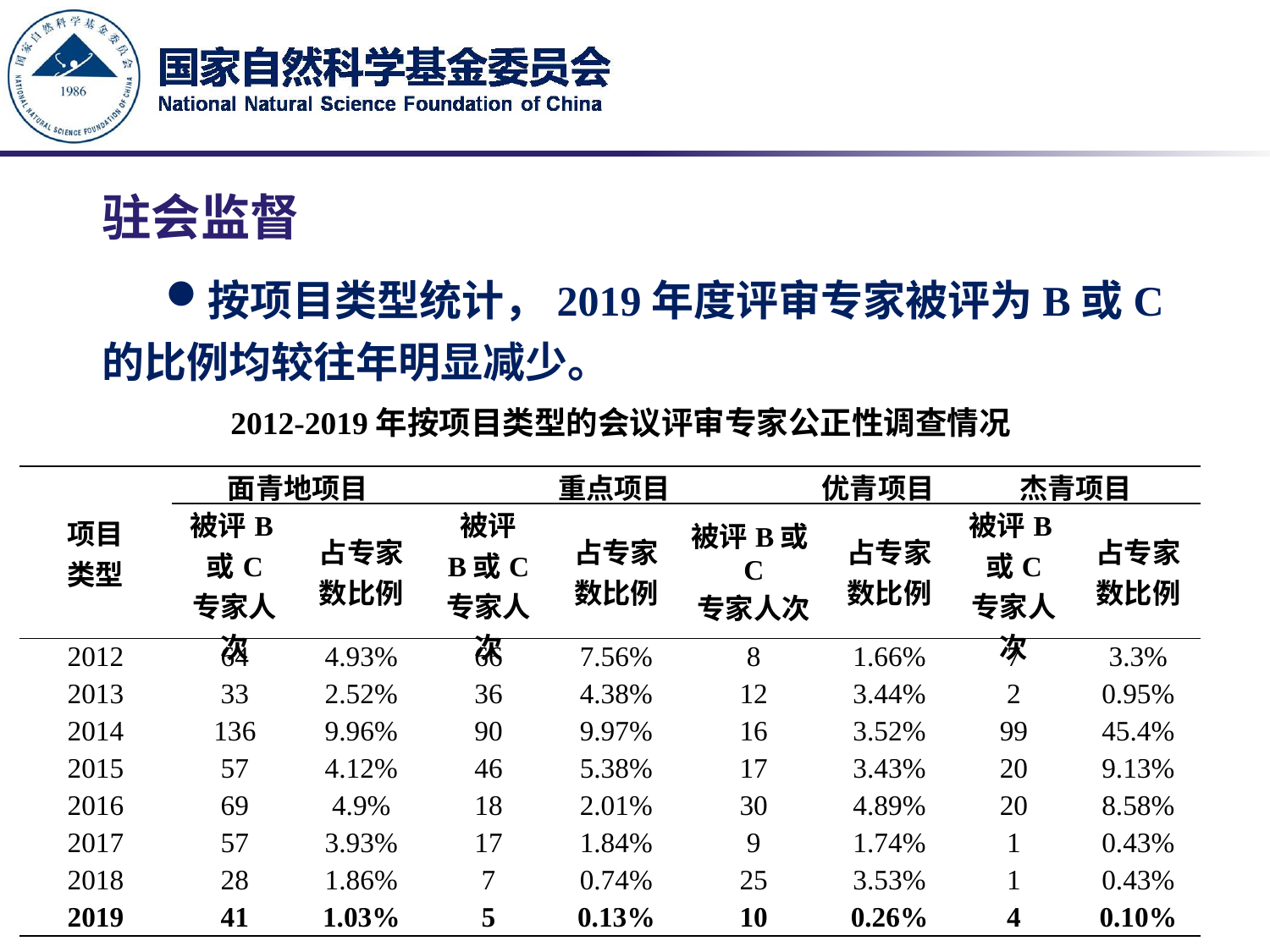

# 驻会监督
按项目类型统计，2019年度评审专家被评为B或C的比例均较往年明显减少。
2012-2019年按项目类型的会议评审专家公正性调查情况
| 项目 类型 | 面青地项目 |  | 重点项目 |  |  | 优青项目 |  | 杰青项目 |  |
| --- | --- | --- | --- | --- | --- | --- | --- | --- | --- |
|  | 被评B或C 专家人次 | 占专家数比例 | 被评 B或C 专家人次 | 占专家数比例 | 被评B或C 专家人次 |  | 占专家数比例 | 被评B或C 专家人次 | 占专家数比例 |
| 2012 | 64 | 4.93% | 66 | 7.56% | 8 |  | 1.66% | 7 | 3.3% |
| 2013 | 33 | 2.52% | 36 | 4.38% | 12 |  | 3.44% | 2 | 0.95% |
| 2014 | 136 | 9.96% | 90 | 9.97% | 16 |  | 3.52% | 99 | 45.4% |
| 2015 | 57 | 4.12% | 46 | 5.38% | 17 |  | 3.43% | 20 | 9.13% |
| 2016 | 69 | 4.9% | 18 | 2.01% | 30 |  | 4.89% | 20 | 8.58% |
| 2017 | 57 | 3.93% | 17 | 1.84% | 9 |  | 1.74% | 1 | 0.43% |
| 2018 | 28 | 1.86% | 7 | 0.74% | 25 |  | 3.53% | 1 | 0.43% |
| 2019 | 41 | 1.03% | 5 | 0.13% | 10 |  | 0.26% | 4 | 0.10% |